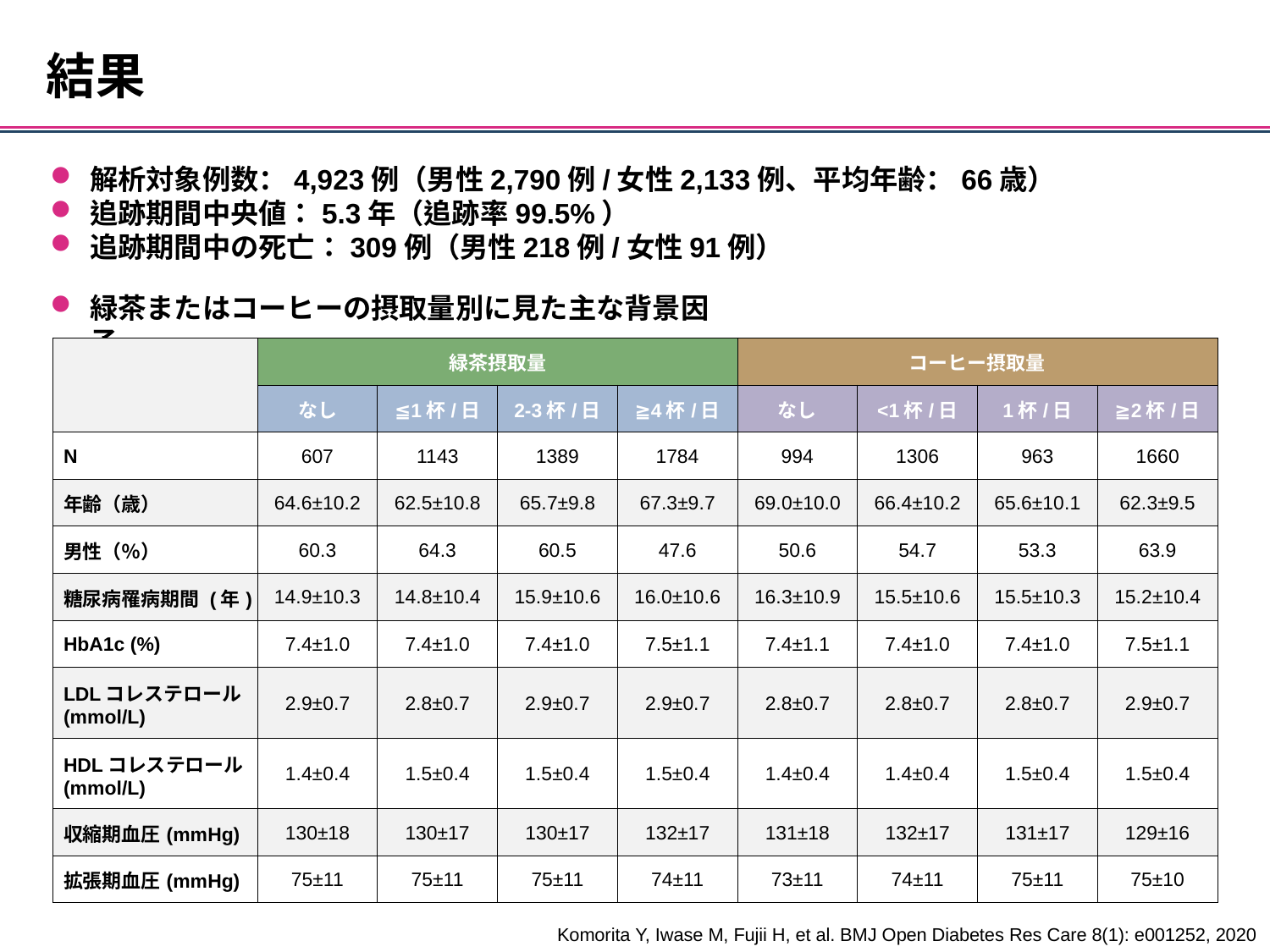

結果
解析対象例数：4,923例（男性2,790例/女性2,133例、平均年齢：66歳）
追跡期間中央値：5.3年（追跡率99.5%）
追跡期間中の死亡：309例（男性218例/女性91例）
緑茶またはコーヒーの摂取量別に見た主な背景因子
|  | 緑茶摂取量 |  |  |  | コーヒー摂取量 |  |  |  |
| --- | --- | --- | --- | --- | --- | --- | --- | --- |
|  | なし | ≦1杯/日 | 2-3杯/日 | ≧4杯/日 | なし | <1杯/日 | 1杯/日 | ≧2杯/日 |
| N | 607 | 1143 | 1389 | 1784 | 994 | 1306 | 963 | 1660 |
| 年齢（歳） | 64.6±10.2 | 62.5±10.8 | 65.7±9.8 | 67.3±9.7 | 69.0±10.0 | 66.4±10.2 | 65.6±10.1 | 62.3±9.5 |
| 男性（％） | 60.3 | 64.3 | 60.5 | 47.6 | 50.6 | 54.7 | 53.3 | 63.9 |
| 糖尿病罹病期間 (年) | 14.9±10.3 | 14.8±10.4 | 15.9±10.6 | 16.0±10.6 | 16.3±10.9 | 15.5±10.6 | 15.5±10.3 | 15.2±10.4 |
| HbA1c (%) | 7.4±1.0 | 7.4±1.0 | 7.4±1.0 | 7.5±1.1 | 7.4±1.1 | 7.4±1.0 | 7.4±1.0 | 7.5±1.1 |
| LDLコレステロール (mmol/L) | 2.9±0.7 | 2.8±0.7 | 2.9±0.7 | 2.9±0.7 | 2.8±0.7 | 2.8±0.7 | 2.8±0.7 | 2.9±0.7 |
| HDLコレステロール (mmol/L) | 1.4±0.4 | 1.5±0.4 | 1.5±0.4 | 1.5±0.4 | 1.4±0.4 | 1.4±0.4 | 1.5±0.4 | 1.5±0.4 |
| 収縮期血圧(mmHg) | 130±18 | 130±17 | 130±17 | 132±17 | 131±18 | 132±17 | 131±17 | 129±16 |
| 拡張期血圧(mmHg) | 75±11 | 75±11 | 75±11 | 74±11 | 73±11 | 74±11 | 75±11 | 75±10 |
Komorita Y, Iwase M, Fujii H, et al. BMJ Open Diabetes Res Care 8(1): e001252, 2020